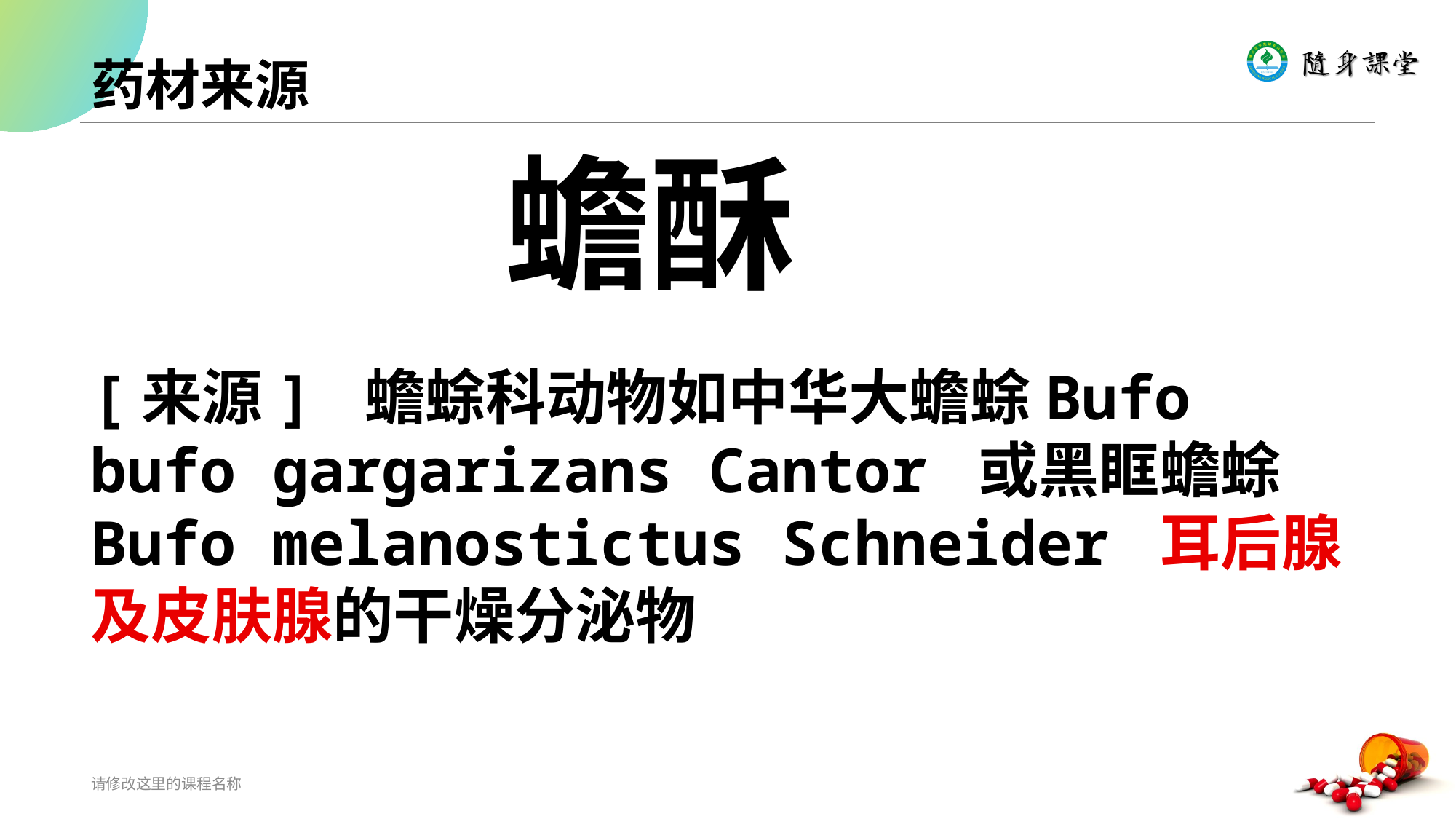

# 药材来源
 蟾酥

[来源] 蟾蜍科动物如中华大蟾蜍Bufo bufo gargarizans Cantor 或黑眶蟾蜍Bufo melanostictus Schneider 耳后腺及皮肤腺的干燥分泌物
请修改这里的课程名称
4